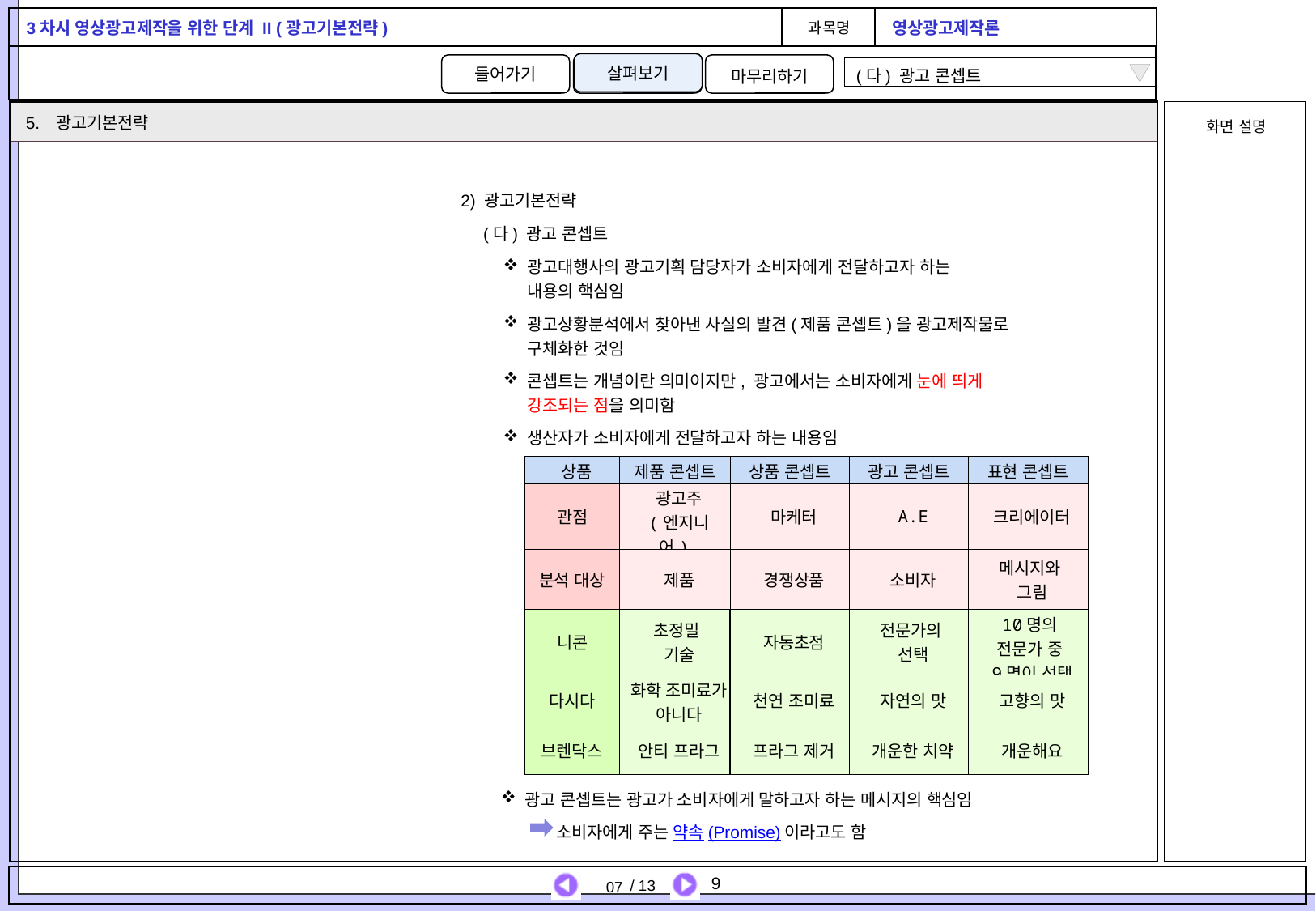

살펴보기
(다) 광고 콘셉트
광고기본전략
2) 광고기본전략
(다) 광고 콘셉트
광고대행사의 광고기획 담당자가 소비자에게 전달하고자 하는
내용의 핵심임
광고상황분석에서 찾아낸 사실의 발견(제품 콘셉트)을 광고제작물로
구체화한 것임
콘셉트는 개념이란 의미이지만, 광고에서는 소비자에게 눈에 띄게
강조되는 점을 의미함
생산자가 소비자에게 전달하고자 하는 내용임
| 상품 | 제품 콘셉트 | 상품 콘셉트 | 광고 콘셉트 | 표현 콘셉트 |
| --- | --- | --- | --- | --- |
| 관점 | 광고주 (엔지니어) | 마케터 | A.E | 크리에이터 |
| 분석 대상 | 제품 | 경쟁상품 | 소비자 | 메시지와 그림 |
| 니콘 | 초정밀 기술 | 자동초점 | 전문가의 선택 | 10명의 전문가 중 9명이 선택 |
| 다시다 | 화학 조미료가 아니다 | 천연 조미료 | 자연의 맛 | 고향의 맛 |
| 브렌닥스 | 안티 프라그 | 프라그 제거 | 개운한 치약 | 개운해요 |
광고 콘셉트는 광고가 소비자에게 말하고자 하는 메시지의 핵심임
           소비자에게 주는 약속(Promise)이라고도 함

07